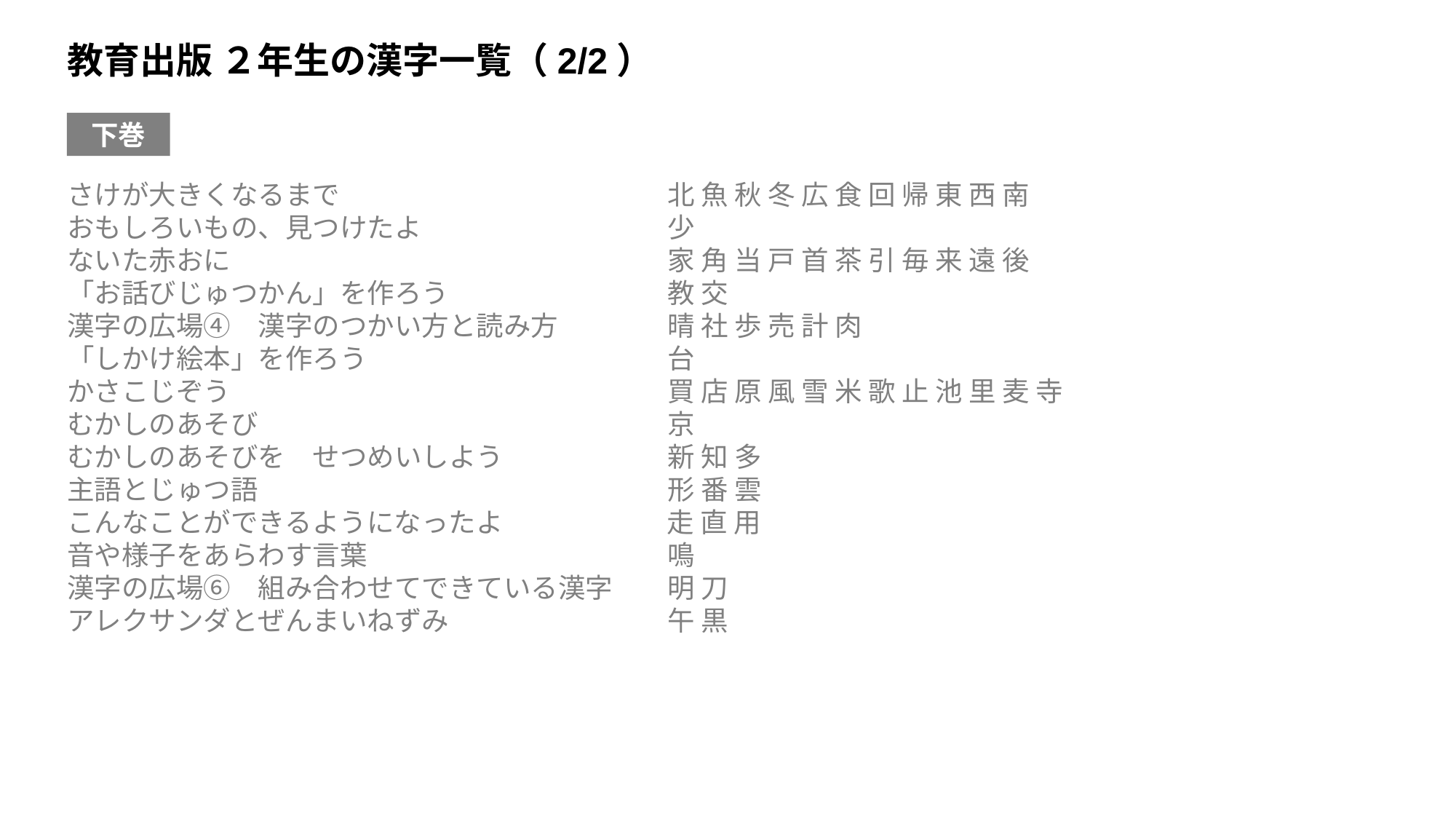

教育出版 ２年生の漢字一覧（2/2）
下巻
さけが大きくなるまで　　　　　　　　　　　　北 魚 秋 冬 広 食 回 帰 東 西 南
おもしろいもの、見つけたよ　　　　　　　　　少
ないた赤おに　　　　　　　　　　　　　　　　家 角 当 戸 首 茶 引 毎 来 遠 後
「お話びじゅつかん」を作ろう　　　　　　　　教 交
漢字の広場④　漢字のつかい方と読み方　　　　晴 社 歩 売 計 肉
「しかけ絵本」を作ろう　　　　　　　　　　　台
かさこじぞう　　　　　　　　　　　　　　　　買 店 原 風 雪 米 歌 止 池 里 麦 寺
むかしのあそび　　　　　　　　　　　　　　　京
むかしのあそびを　せつめいしよう　　　　　　新 知 多
主語とじゅつ語　　　　　　　　　　　　　　　形 番 雲
こんなことができるようになったよ　　　　　　走 直 用
音や様子をあらわす言葉　　　　　　　　　　　鳴
漢字の広場⑥　組み合わせてできている漢字　　明 刀
アレクサンダとぜんまいねずみ　　　　　　　　午 黒